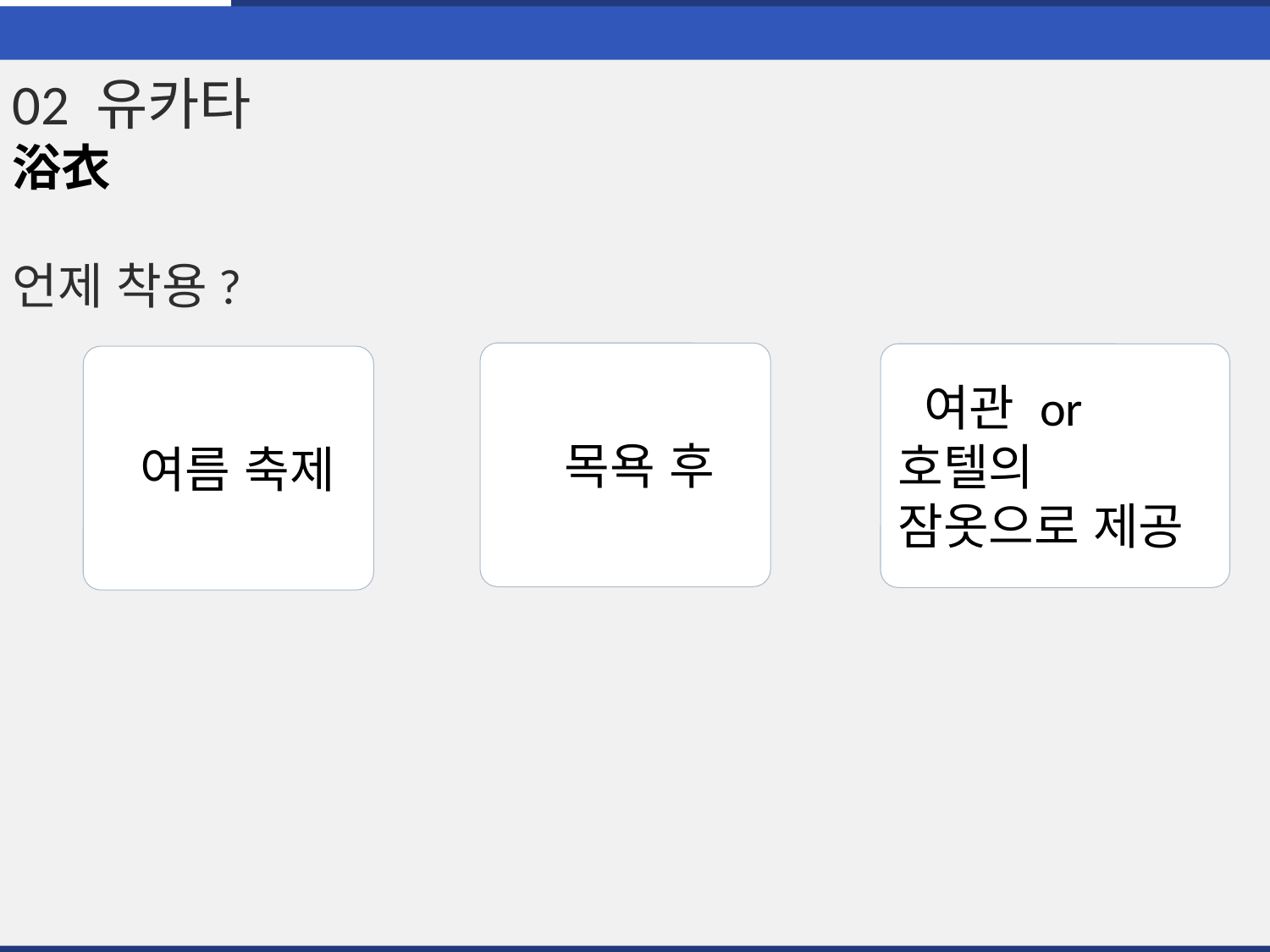

02 유카타
浴衣

언제 착용?
    목욕 후
 여관 or 호텔의 잠옷으로 제공
  여름 축제